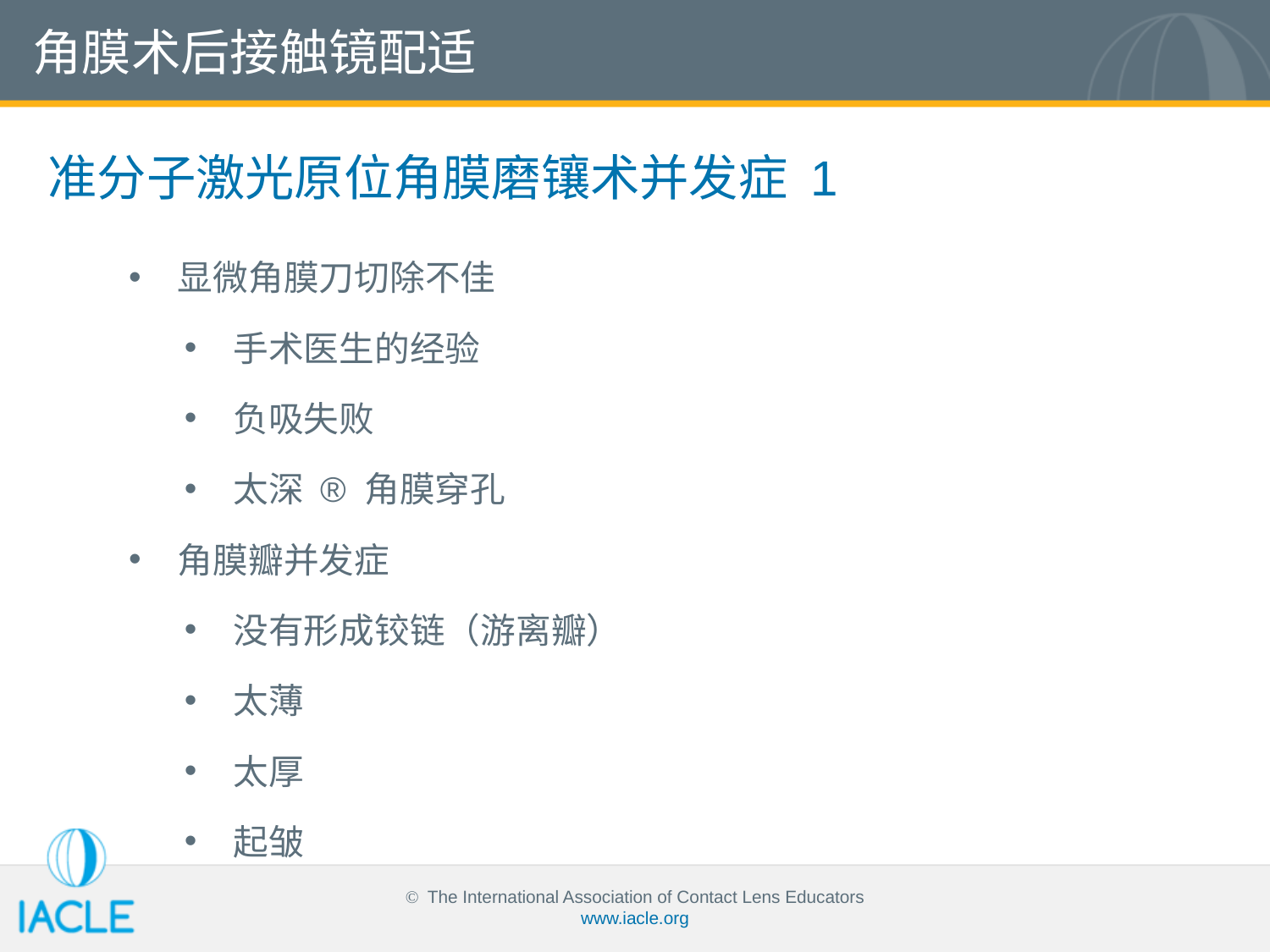

角膜术后接触镜配适
准分子激光原位角膜磨镶术并发症 1
显微角膜刀切除不佳
手术医生的经验
负吸失败
太深 ® 角膜穿孔
角膜瓣并发症
没有形成铰链（游离瓣）
太薄
太厚
起皱